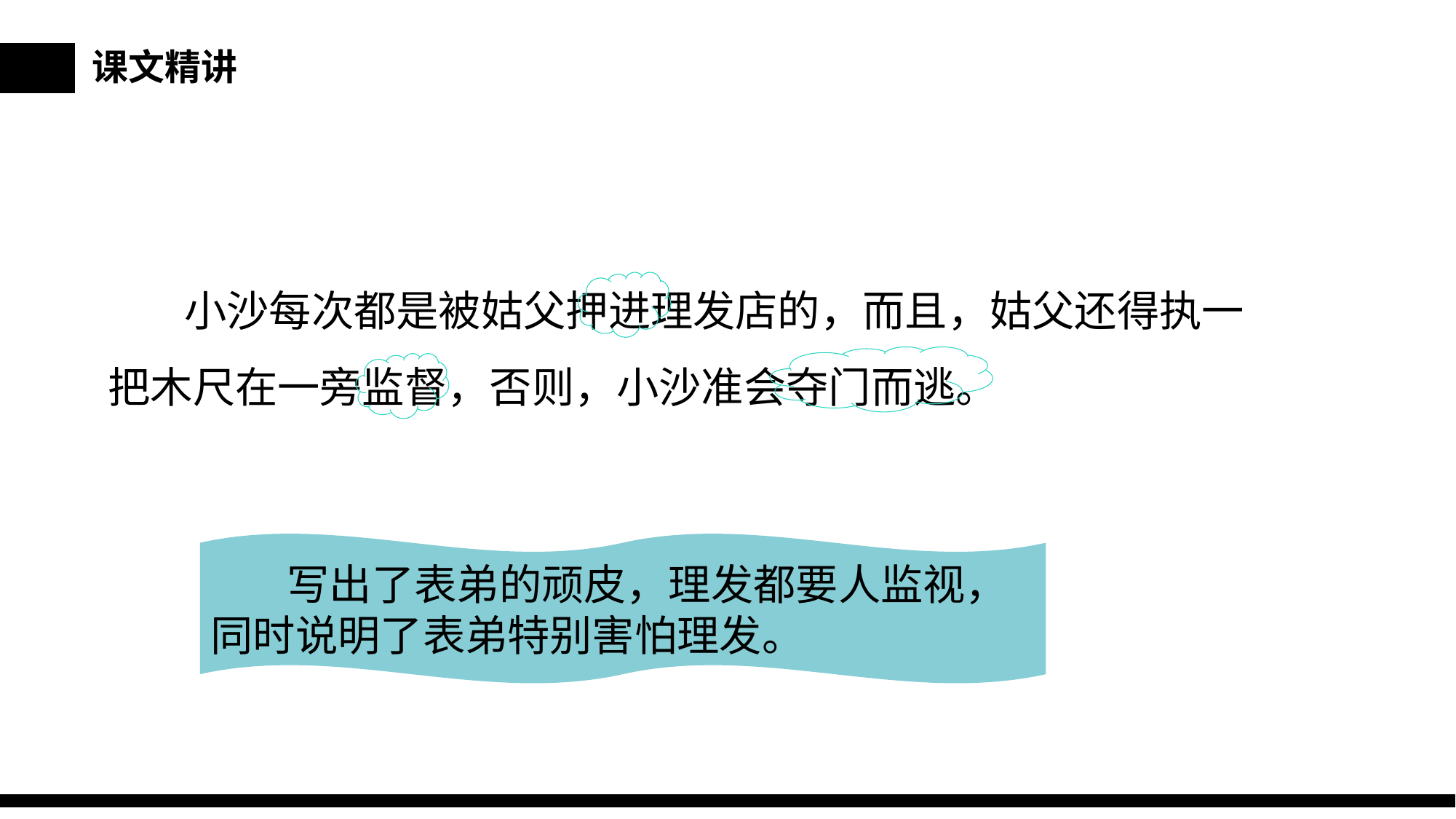

课文精讲
       小沙每次都是被姑父押进理发店的，而且，姑父还得执一把木尺在一旁监督，否则，小沙准会夺门而逃。

       写出了表弟的顽皮，理发都要人监视，同时说明了表弟特别害怕理发。